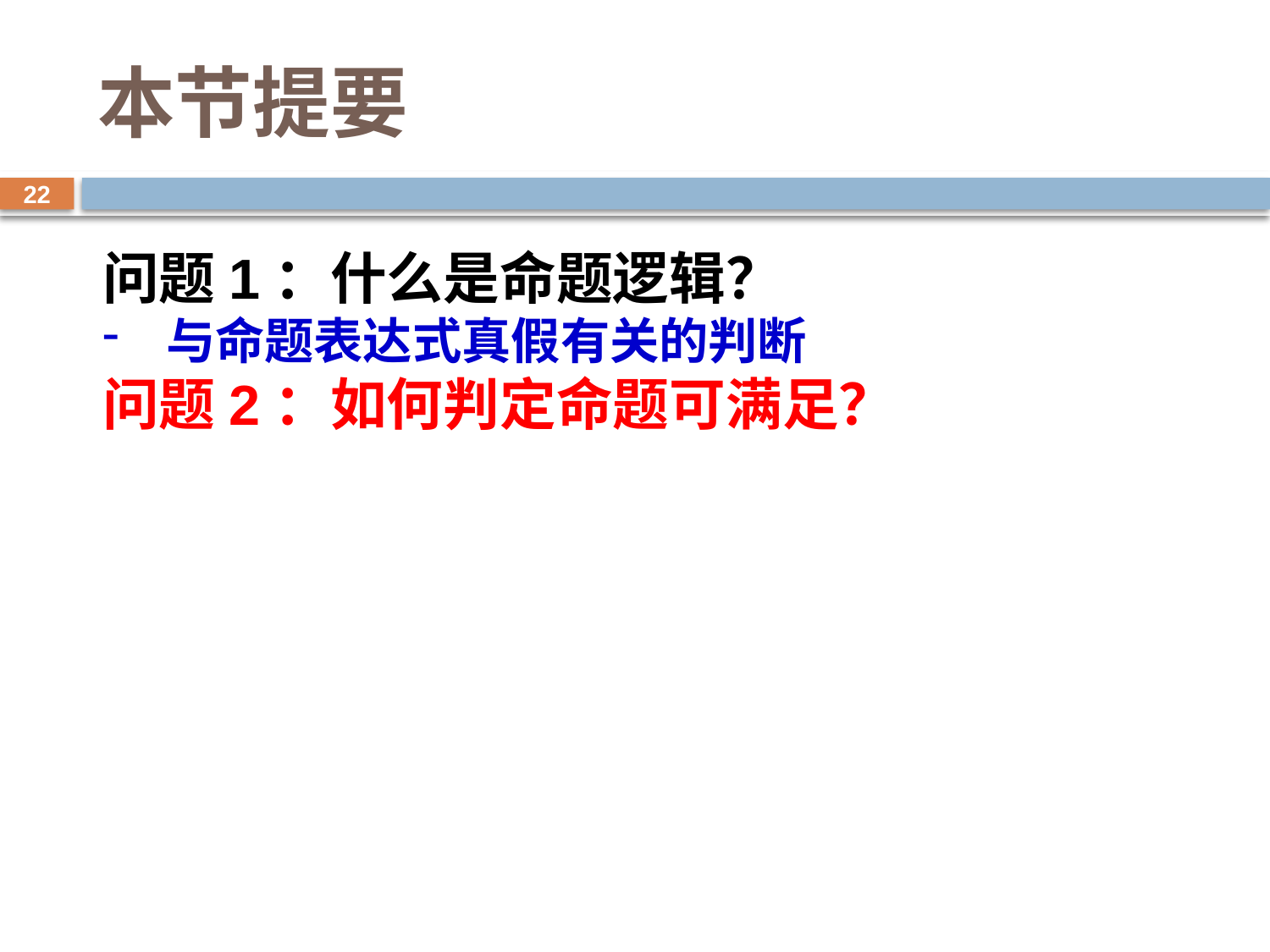

# 本节提要
22
问题1：什么是命题逻辑？
与命题表达式真假有关的判断
问题2：如何判定命题可满足？